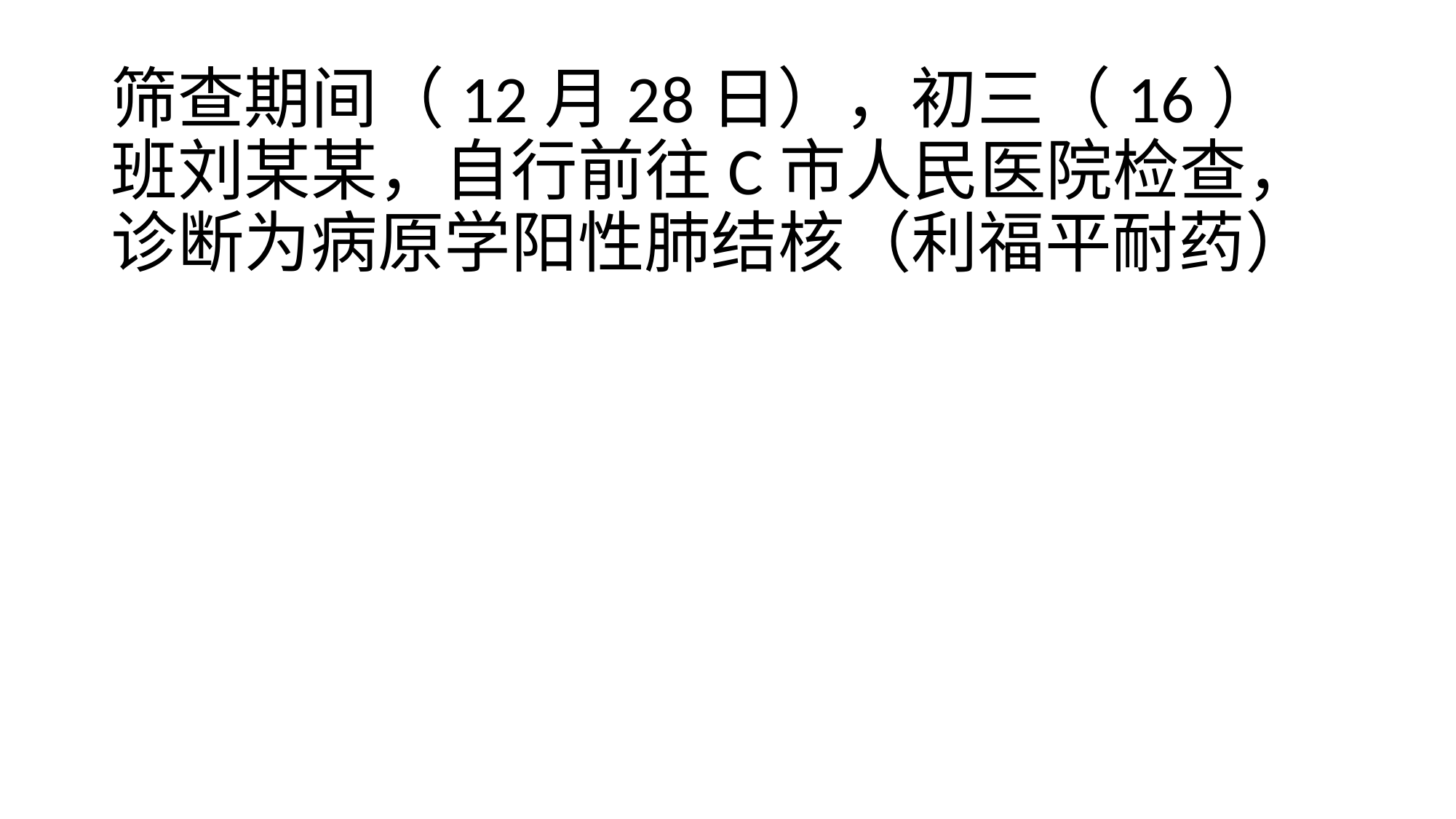

# 筛查期间（12月28日），初三（16）班刘某某，自行前往C市人民医院检查，诊断为病原学阳性肺结核（利福平耐药）